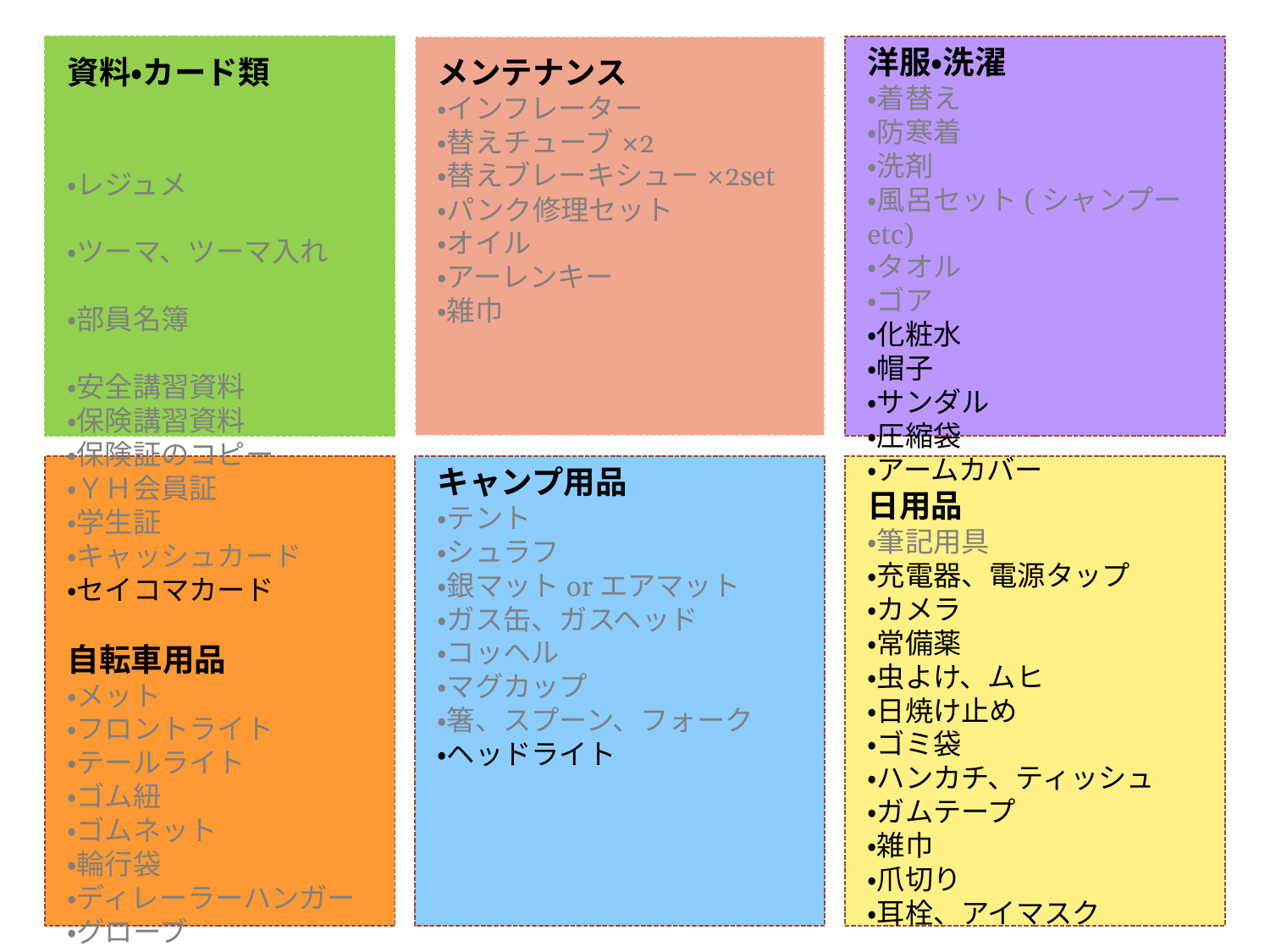

洋服・洗濯
・着替え
・防寒着
・洗剤
・風呂セット(シャンプーetc)
・タオル
・ゴア
・化粧水
・帽子
・サンダル
・圧縮袋
・アームカバー
日用品
・筆記用具
・充電器、電源タップ
・カメラ
・常備薬
・虫よけ、ムヒ
・日焼け止め
・ゴミ袋
・ハンカチ、ティッシュ
・ガムテープ
・雑巾
・爪切り
・耳栓、アイマスク
資料・カード類
・レジュメ
・ツーマ、ツーマ入れ
・部員名簿
・安全講習資料
・保険講習資料
・保険証のコピー
・ＹＨ会員証
・学生証
・キャッシュカード
・セイコマカード

自転車用品
・メット
・フロントライト
・テールライト
・ゴム紐
・ゴムネット
・輪行袋
・ディレーラーハンガー
・グローブ
・サイドバッグ
・すそどめ
・電池(ライト用)
・輪行袋袋袋

メンテナンス
・インフレーター
・替えチューブ×2
・替えブレーキシュー×2set
・パンク修理セット
・オイル
・アーレンキー
・雑巾

キャンプ用品
・テント
・シュラフ
・銀マットorエアマット
・ガス缶、ガスヘッド
・コッヘル
・マグカップ
・箸、スプーン、フォーク
・ヘッドライト